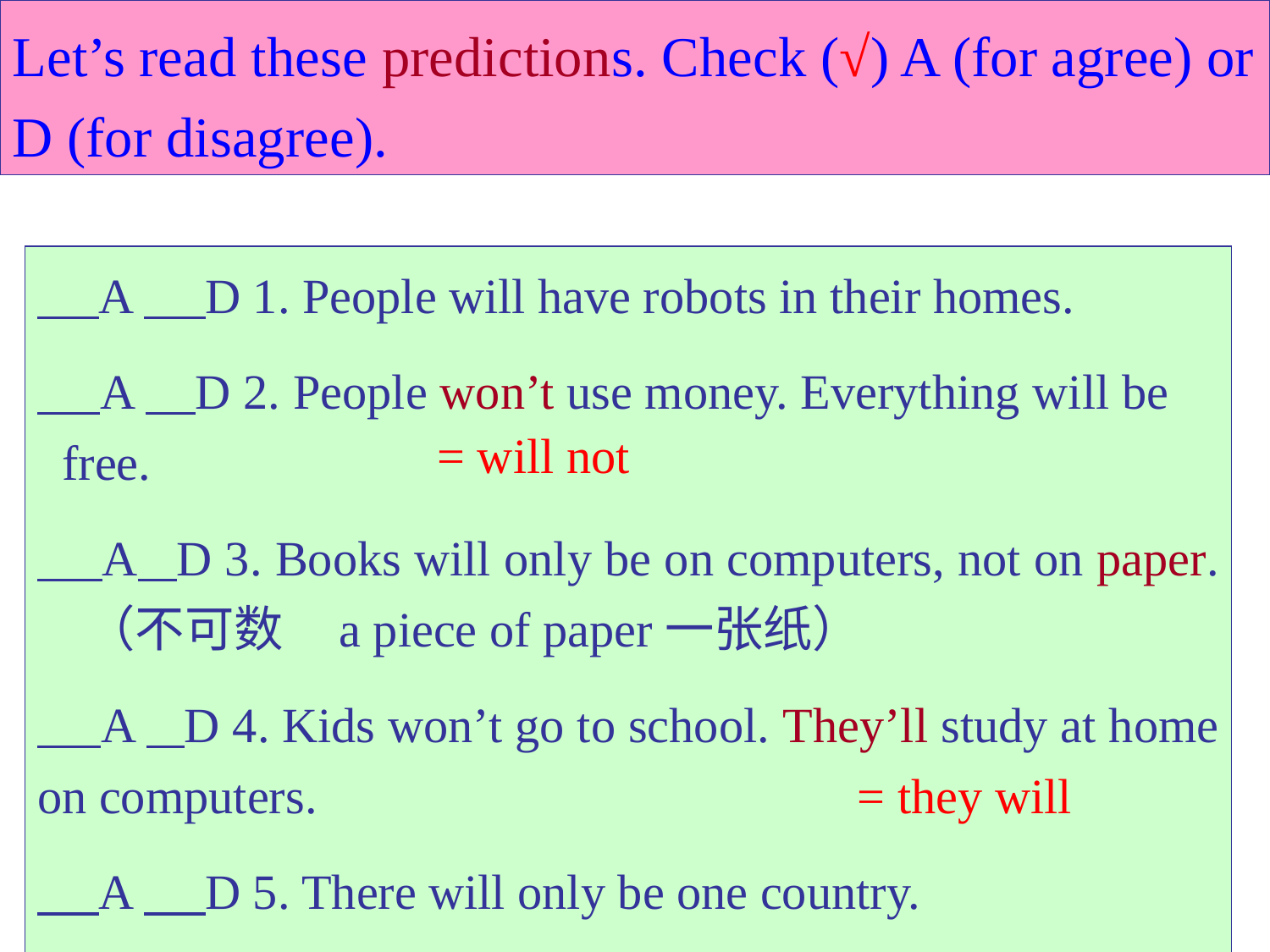

Let’s read these predictions. Check (√) A (for agree) or D (for disagree).
     A      D 1. People will have robots in their homes.
     A     D 2. People won’t use money. Everything will be       free.
     A   D 3. Books will only be on computers, not on paper.    （不可数    a piece of paper一张纸）
     A    D 4. Kids won’t go to school. They’ll study at home on computers.
     A      D 5. There will only be one country.
     A      D 6. People will live to be200 years old.
= will not
= they will